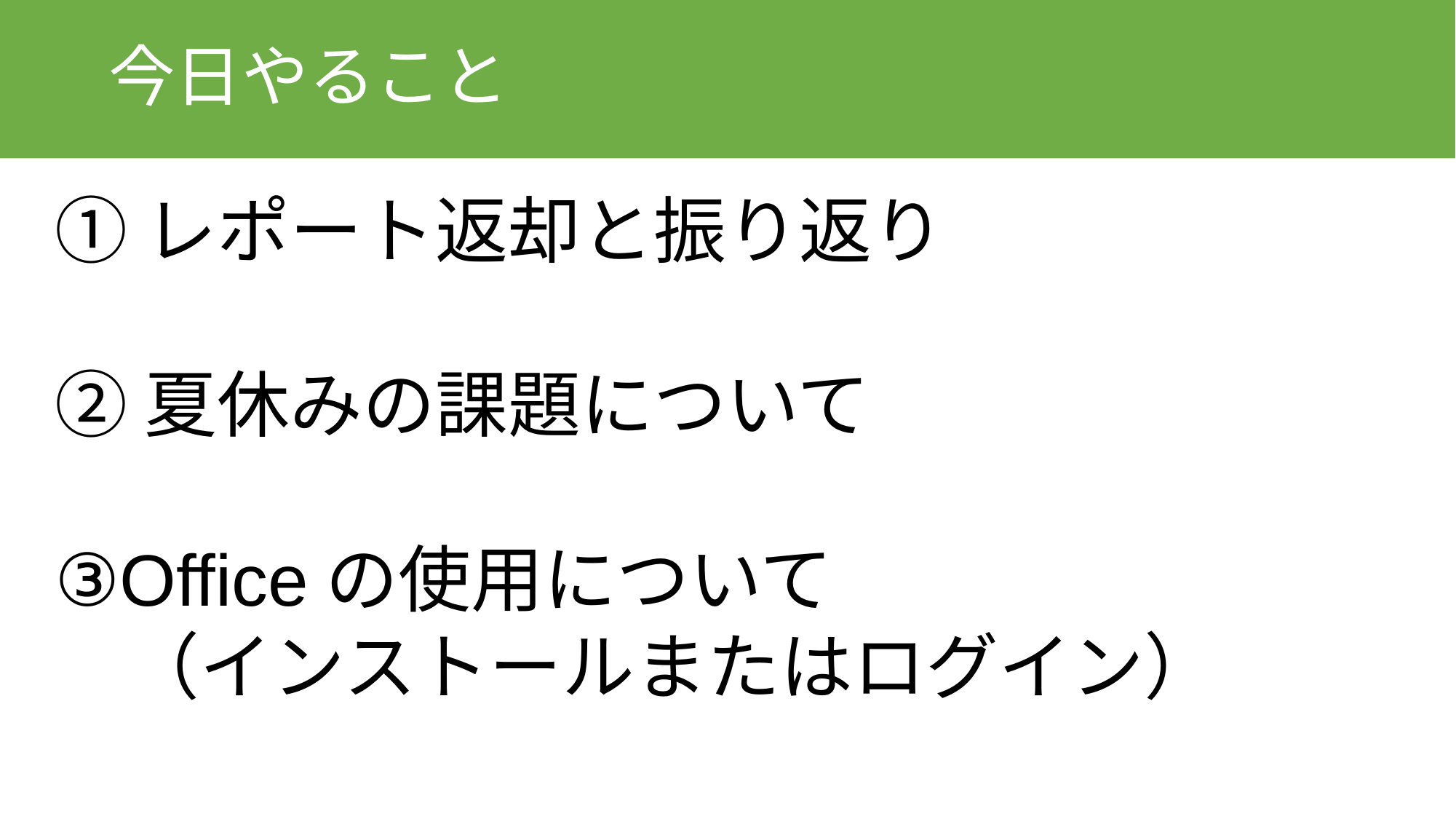

# 今日やること
①レポート返却と振り返り

②夏休みの課題について

③Officeの使用について
　（インストールまたはログイン）